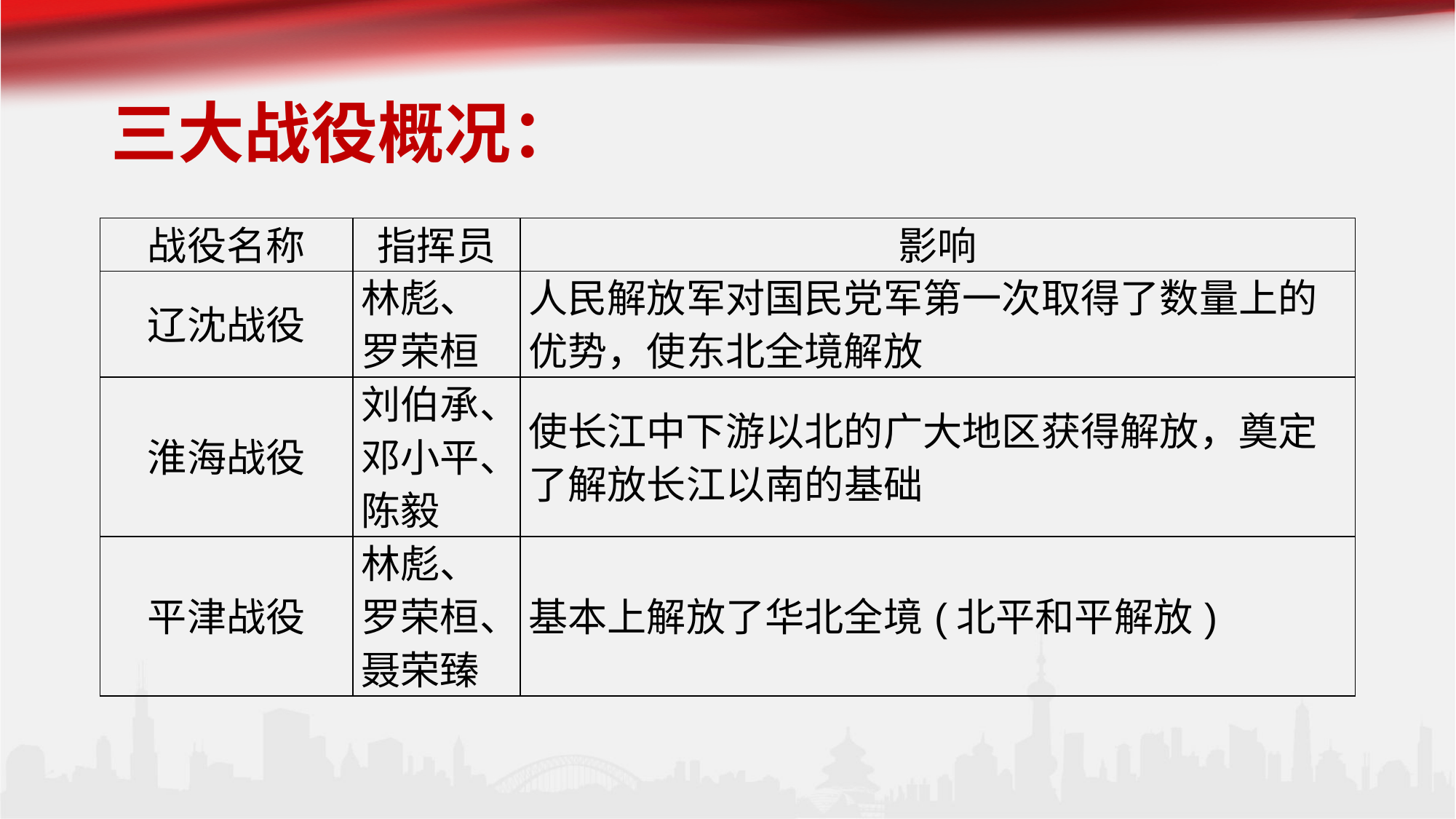

# 三大战役概况：
| 战役名称 | 指挥员 | 影响 |
| --- | --- | --- |
| 辽沈战役 | 林彪、罗荣桓 | 人民解放军对国民党军第一次取得了数量上的优势，使东北全境解放 |
| 淮海战役 | 刘伯承、邓小平、陈毅 | 使长江中下游以北的广大地区获得解放，奠定了解放长江以南的基础 |
| 平津战役 | 林彪、罗荣桓、聂荣臻 | 基本上解放了华北全境(北平和平解放) |